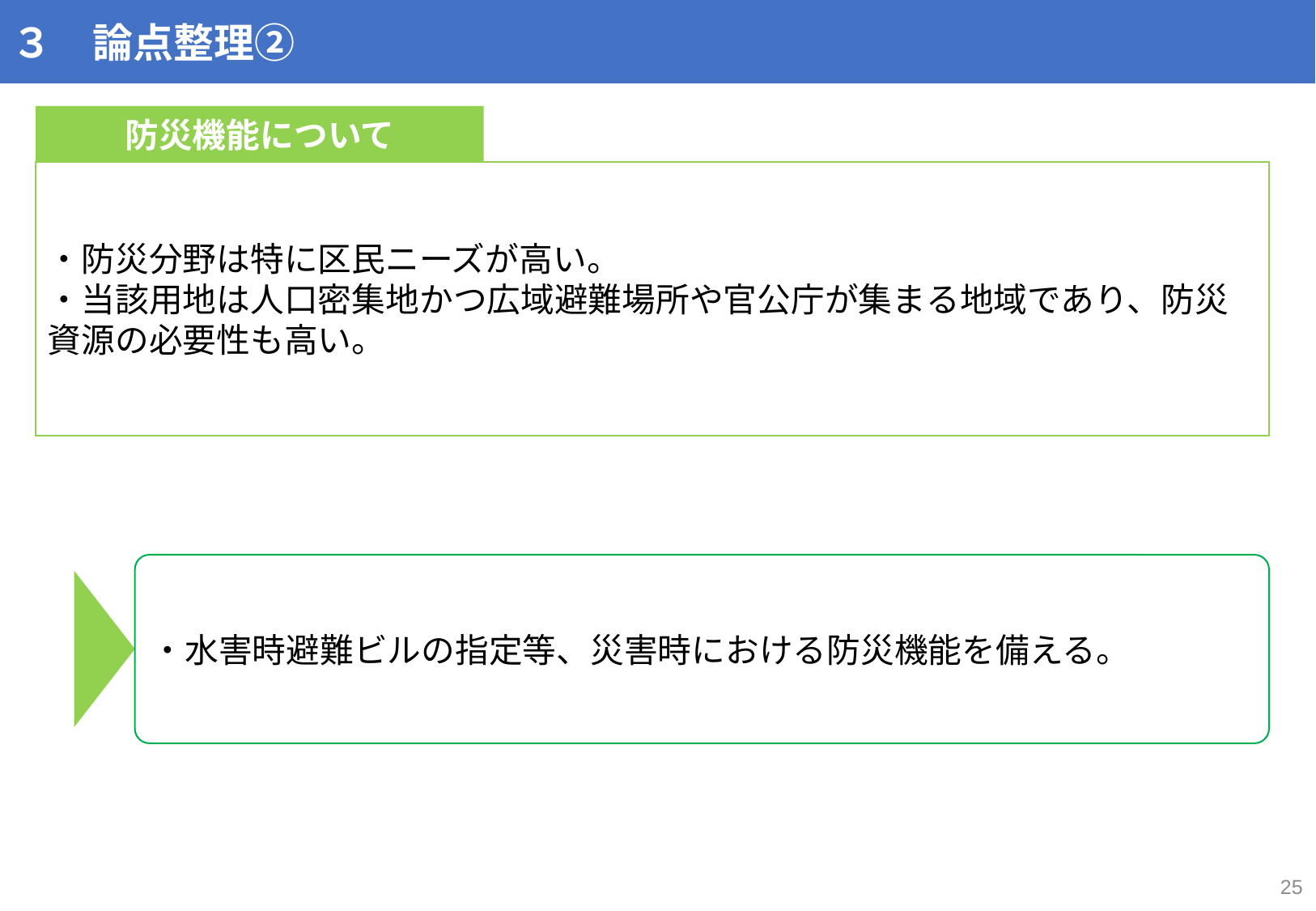

３　論点整理②
防災機能について
・防災分野は特に区民ニーズが高い。
・当該用地は人口密集地かつ広域避難場所や官公庁が集まる地域であり、防災資源の必要性も高い。
・水害時避難ビルの指定等、災害時における防災機能を備える。

25